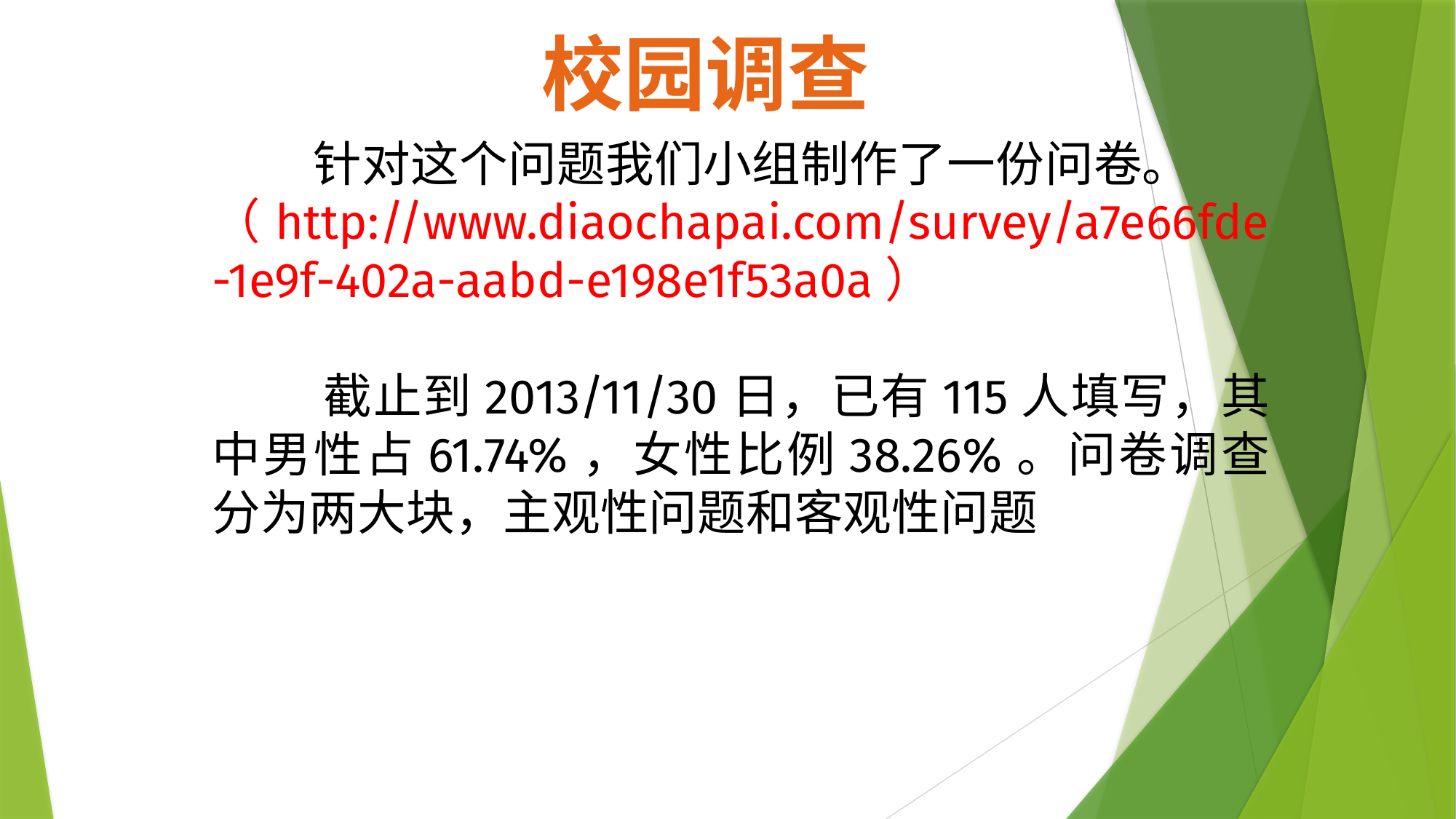

校园调查
        针对这个问题我们小组制作了一份问卷。        （http://www.diaochapai.com/survey/a7e66fde-1e9f-402a-aabd-e198e1f53a0a）

        截止到2013/11/30日，已有115人填写，其中男性占61.74%，女性比例38.26%。问卷调查分为两大块，主观性问题和客观性问题